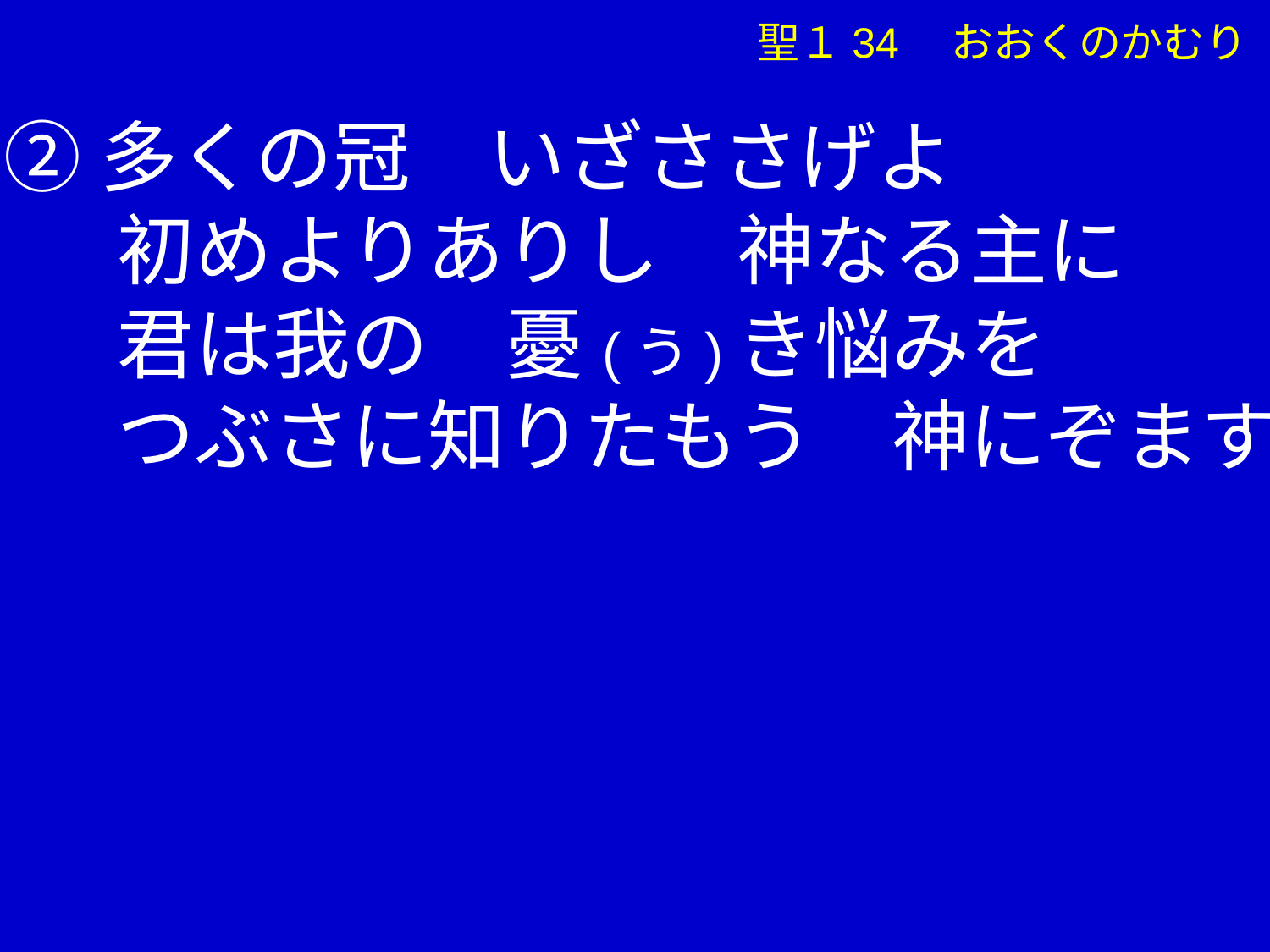

聖１34　おおくのかむり
②多くの冠　いざささげよ
 　初めよりありし　神なる主に
 　君は我の　憂(う)き悩みを
 　つぶさに知りたもう　神にぞます